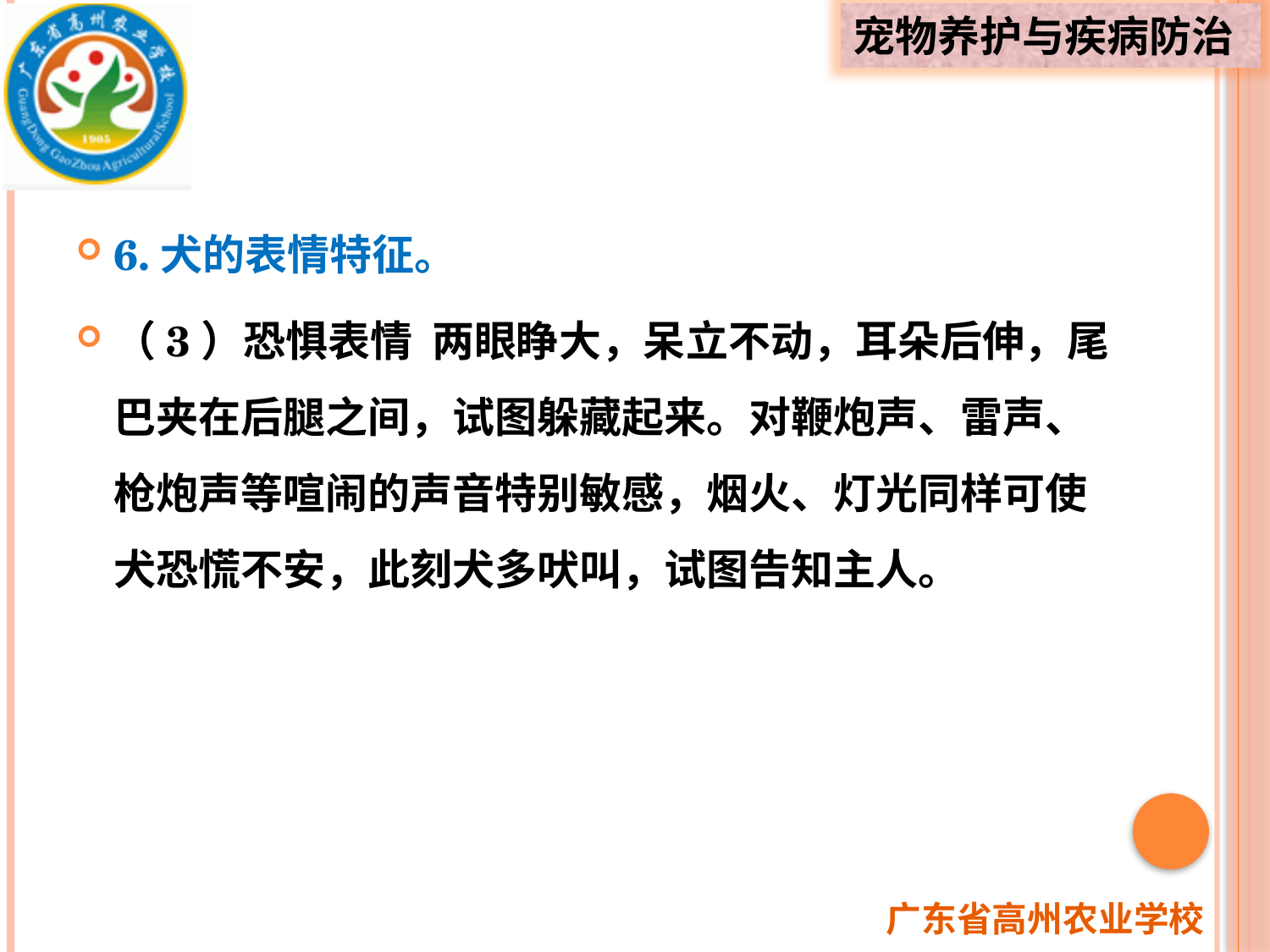

6.犬的表情特征。
（3）恐惧表情  两眼睁大，呆立不动，耳朵后伸，尾巴夹在后腿之间，试图躲藏起来。对鞭炮声、雷声、枪炮声等喧闹的声音特别敏感，烟火、灯光同样可使犬恐慌不安，此刻犬多吠叫，试图告知主人。